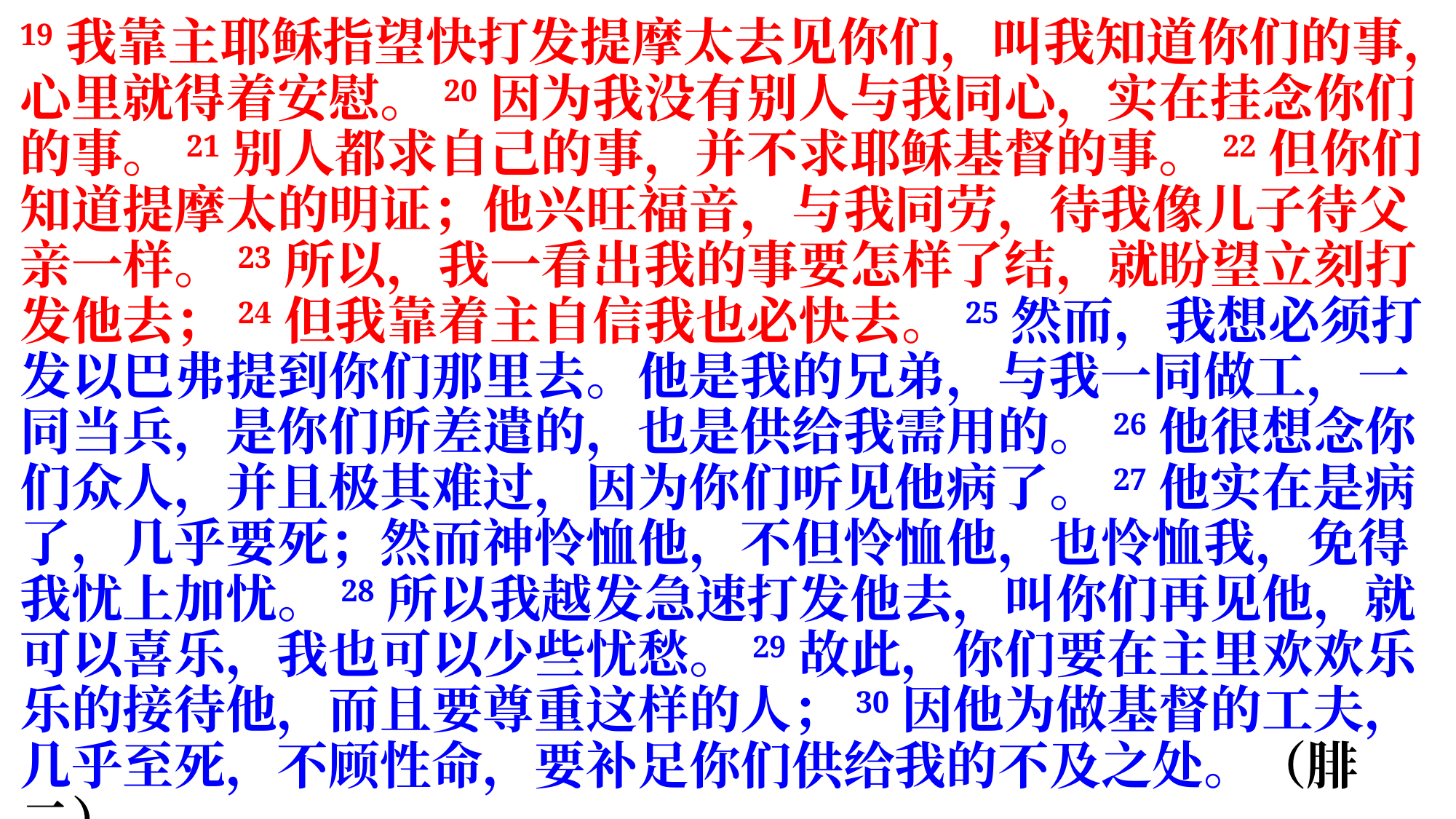

19我靠主耶稣指望快打发提摩太去见你们，叫我知道你们的事，心里就得着安慰。20因为我没有别人与我同心，实在挂念你们的事。21别人都求自己的事，并不求耶稣基督的事。22但你们知道提摩太的明证；他兴旺福音，与我同劳，待我像儿子待父亲一样。23所以，我一看出我的事要怎样了结，就盼望立刻打发他去；24但我靠着主自信我也必快去。25然而，我想必须打发以巴弗提到你们那里去。他是我的兄弟，与我一同做工，一同当兵，是你们所差遣的，也是供给我需用的。26他很想念你们众人，并且极其难过，因为你们听见他病了。27他实在是病了，几乎要死；然而神怜恤他，不但怜恤他，也怜恤我，免得我忧上加忧。28所以我越发急速打发他去，叫你们再见他，就可以喜乐，我也可以少些忧愁。29故此，你们要在主里欢欢乐乐的接待他，而且要尊重这样的人；30因他为做基督的工夫，几乎至死，不顾性命，要补足你们供给我的不及之处。（腓二）